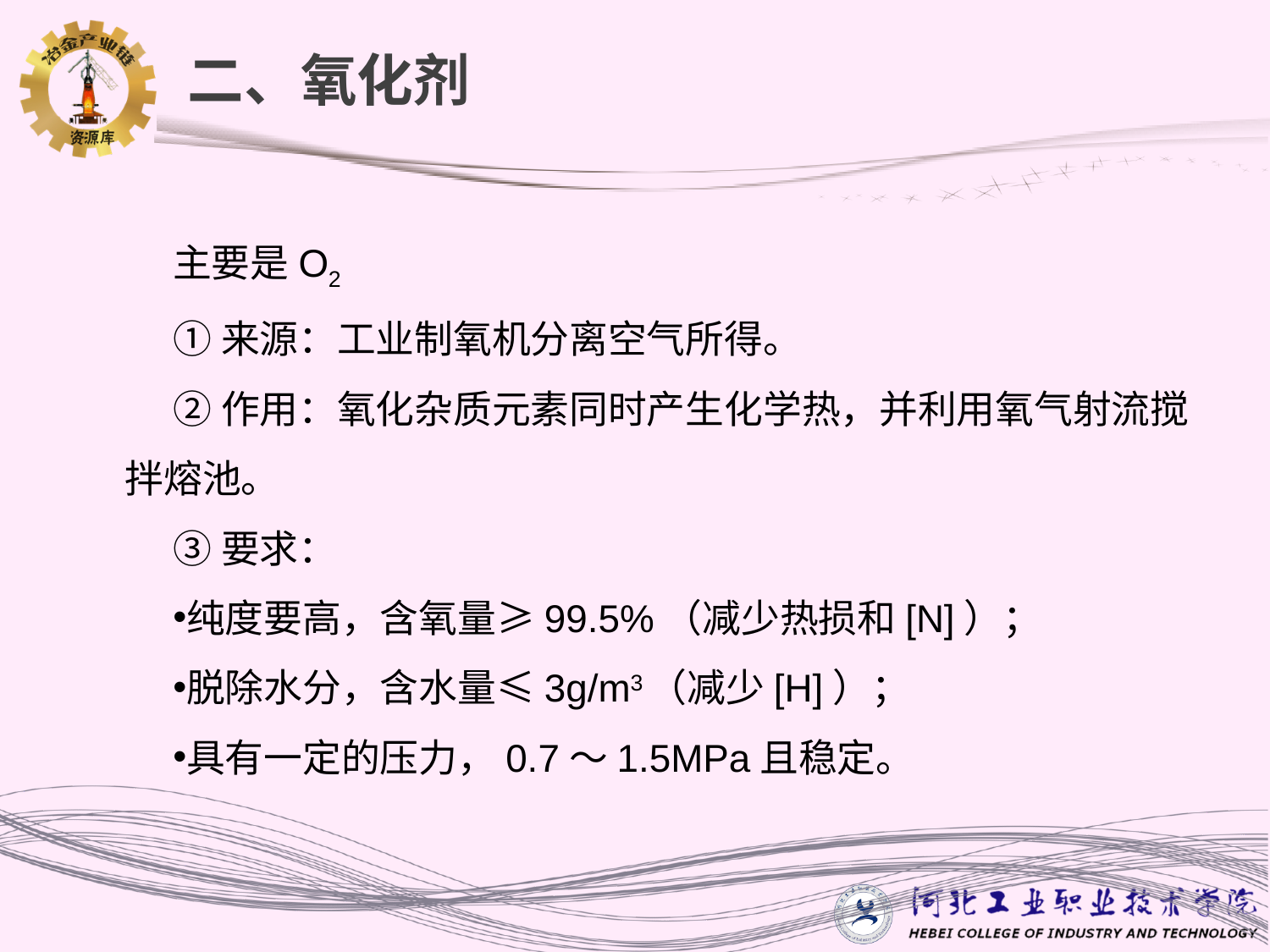

# 二、氧化剂
主要是O2
①来源：工业制氧机分离空气所得。
②作用：氧化杂质元素同时产生化学热，并利用氧气射流搅拌熔池。
③要求：
纯度要高，含氧量≥99.5%（减少热损和[N]）；
脱除水分，含水量≤3g/m3（减少[H]）；
具有一定的压力，0.7～1.5MPa且稳定。